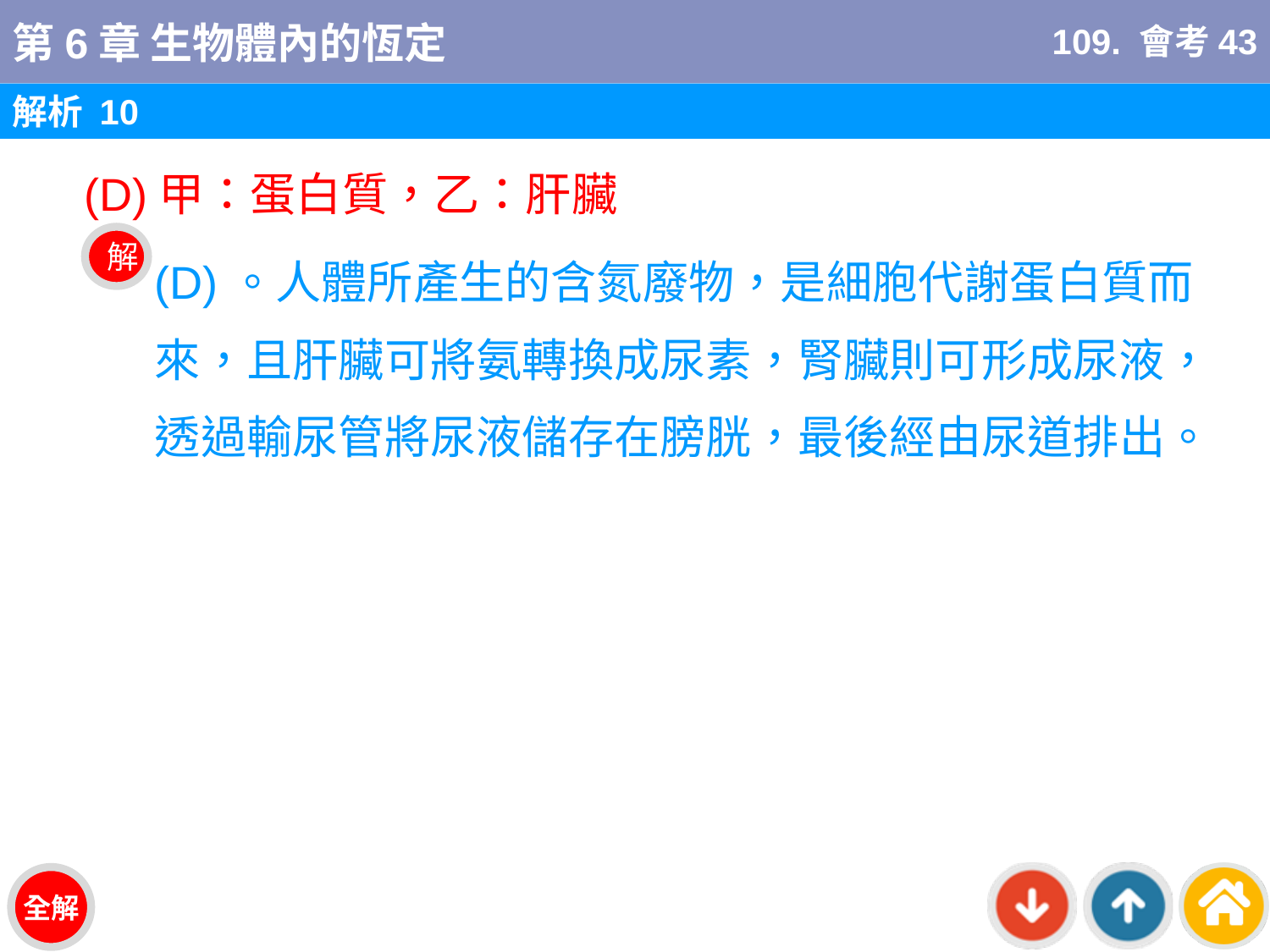

109. 會考43
解析 10
(D)甲：蛋白質，乙：肝臟
(D)。人體所產生的含氮廢物，是細胞代謝蛋白質而來，且肝臟可將氨轉換成尿素，腎臟則可形成尿液，透過輸尿管將尿液儲存在膀胱，最後經由尿道排出。
解
全解